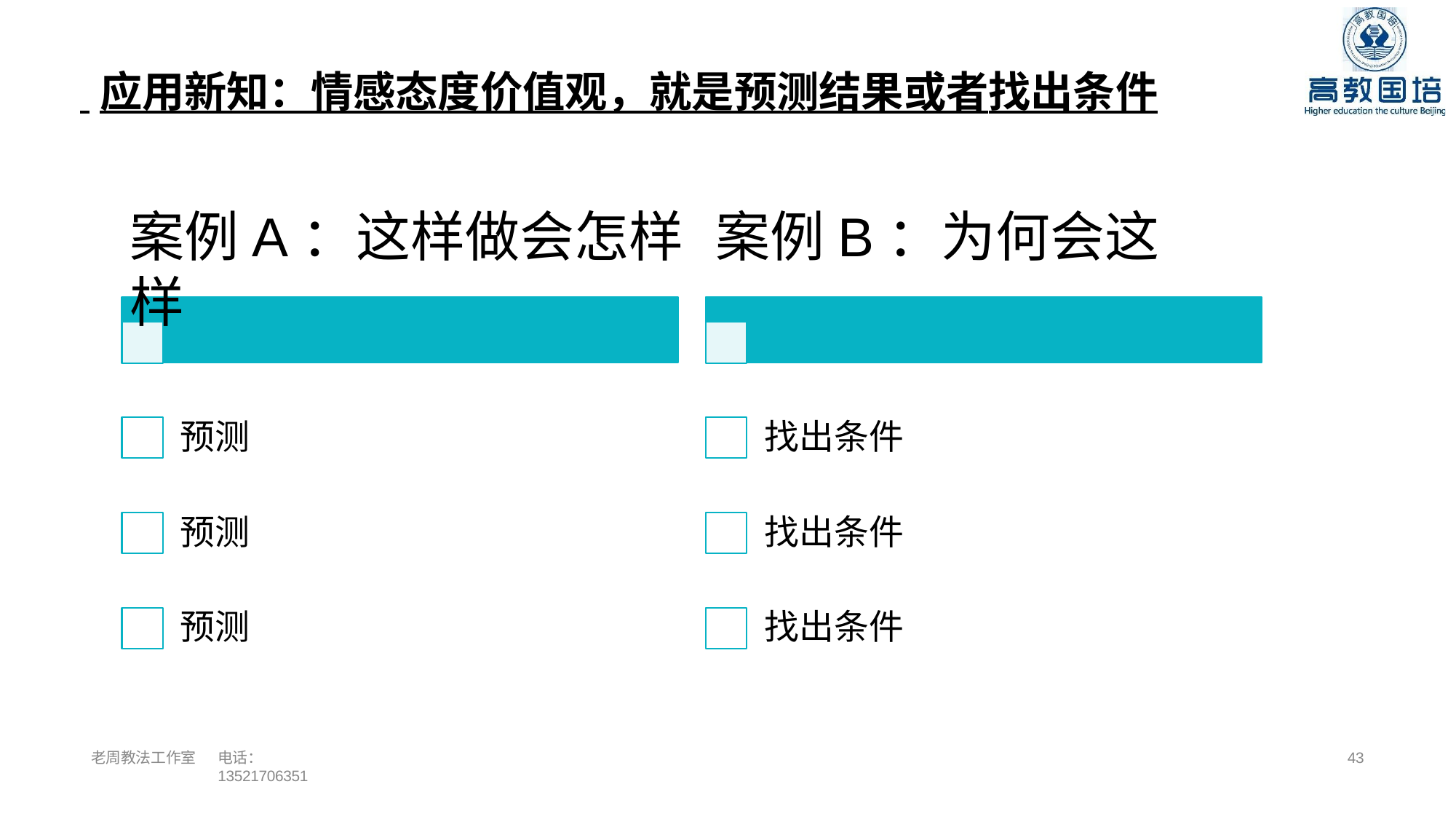

# 应用新知：情感态度价值观，就是预测结果或者找出条件
案例A：这样做会怎样	案例B：为何会这样

预测
找出条件

预测
找出条件

预测
找出条件

老周教法工作室
电话：13521706351
43